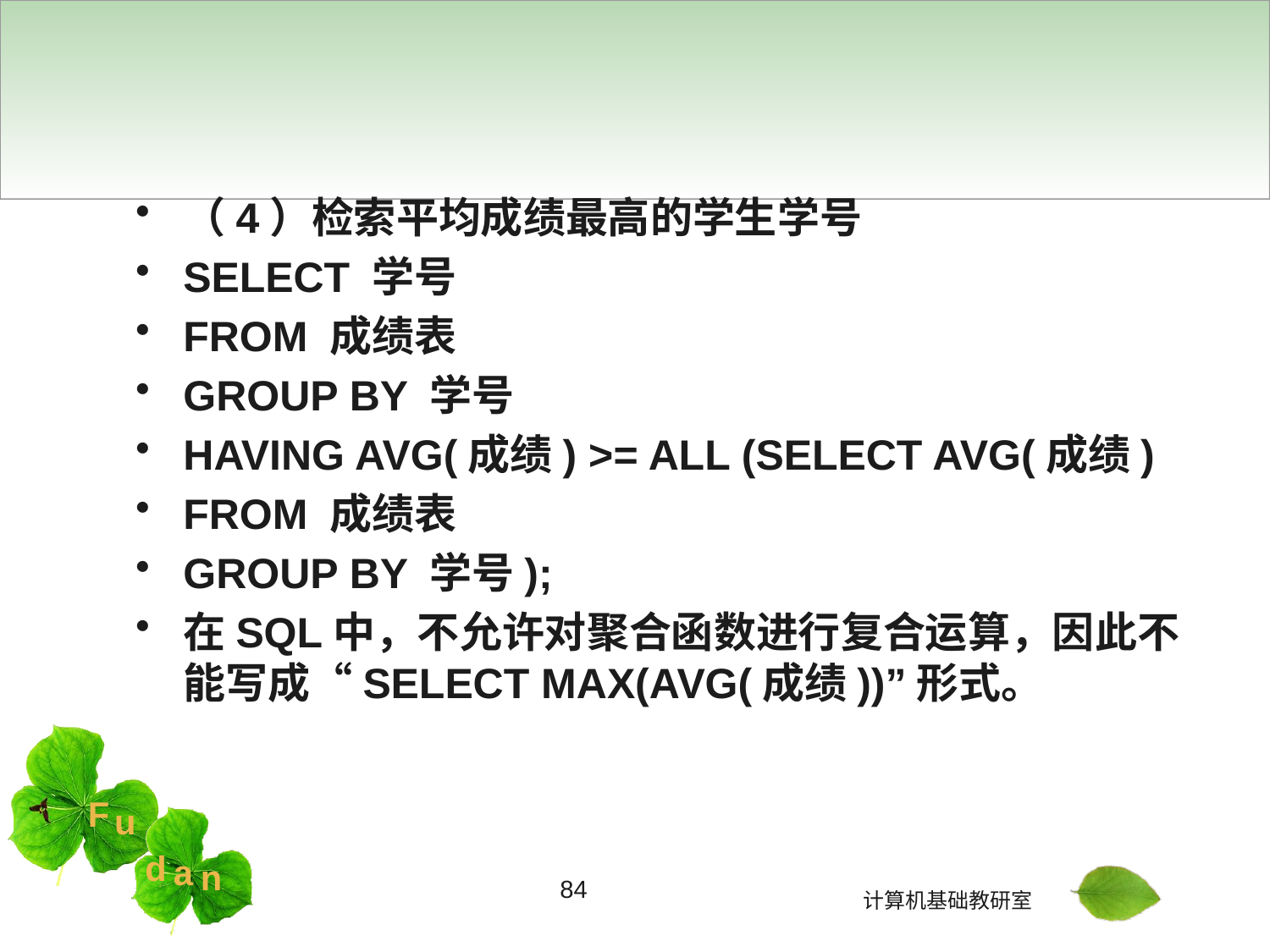

#
（4）检索平均成绩最高的学生学号
SELECT 学号
FROM 成绩表
GROUP BY 学号
HAVING AVG(成绩) >= ALL (SELECT AVG(成绩)
FROM 成绩表
GROUP BY 学号);
在SQL中，不允许对聚合函数进行复合运算，因此不能写成“SELECT MAX(AVG(成绩))”形式。

84